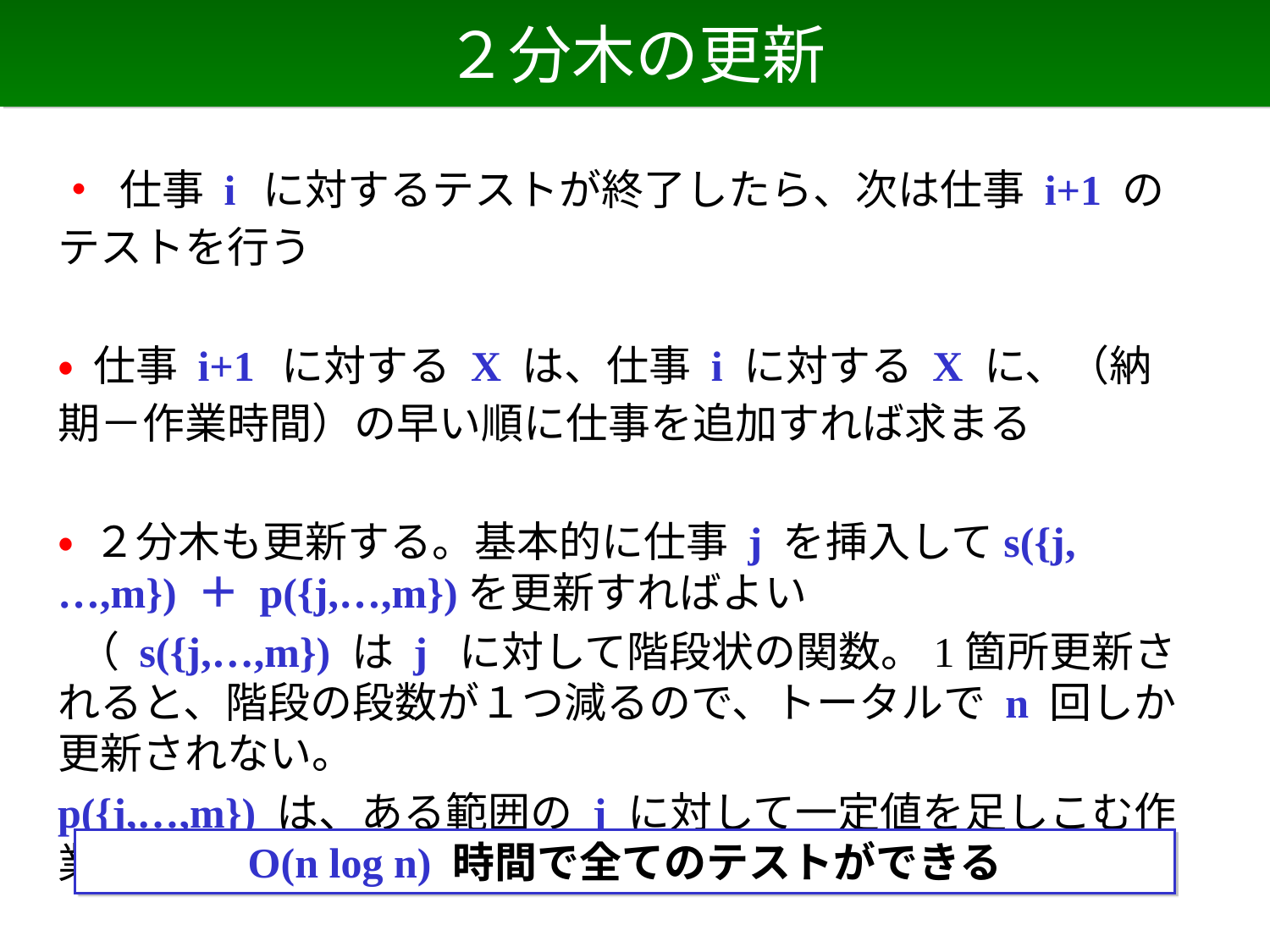

# ２分木の更新
• 仕事 i  に対するテストが終了したら、次は仕事 i+1 のテストを行う

• 仕事 i+1  に対する X は、仕事 i に対する X に、（納期－作業時間）の早い順に仕事を追加すれば求まる

• ２分木も更新する。基本的に仕事 j を挿入してs({j,…,m}) ＋ p({j,…,m})を更新すればよい
 （ s({j,…,m}) は j  に対して階段状の関数。1箇所更新されると、階段の段数が１つ減るので、トータルで n 回しか更新されない。
p({j,…,m}) は、ある範囲の j に対して一定値を足しこむ作業）
O(n log n) 時間で全てのテストができる